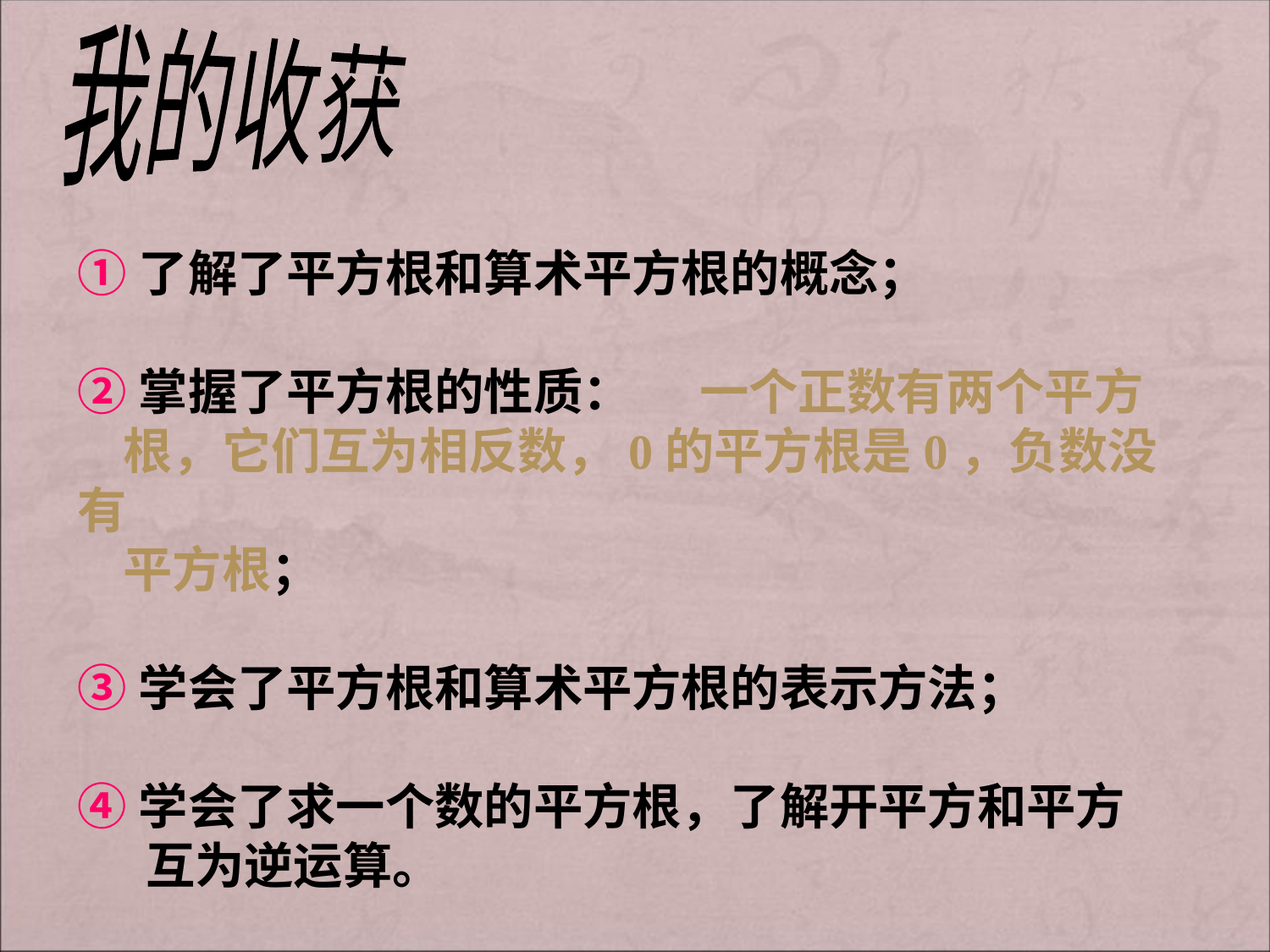

我的收获
①了解了平方根和算术平方根的概念；

②掌握了平方根的性质：      一个正数有两个平方
   根，它们互为相反数，0的平方根是0，负数没有
   平方根；

③学会了平方根和算术平方根的表示方法；

④学会了求一个数的平方根，了解开平方和平方
     互为逆运算。